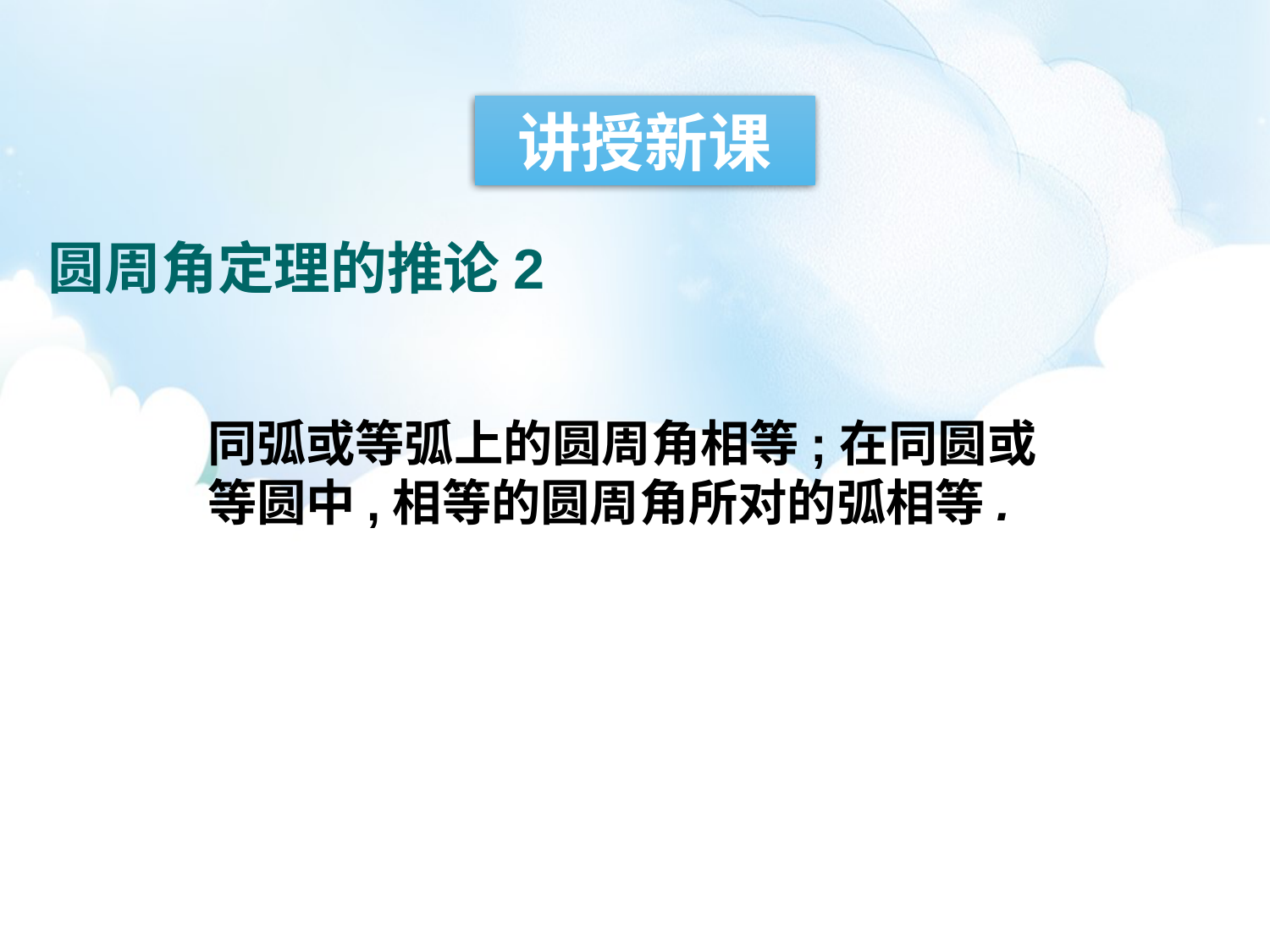

讲授新课
圆周角定理的推论2
同弧或等弧上的圆周角相等;在同圆或等圆中,相等的圆周角所对的弧相等.